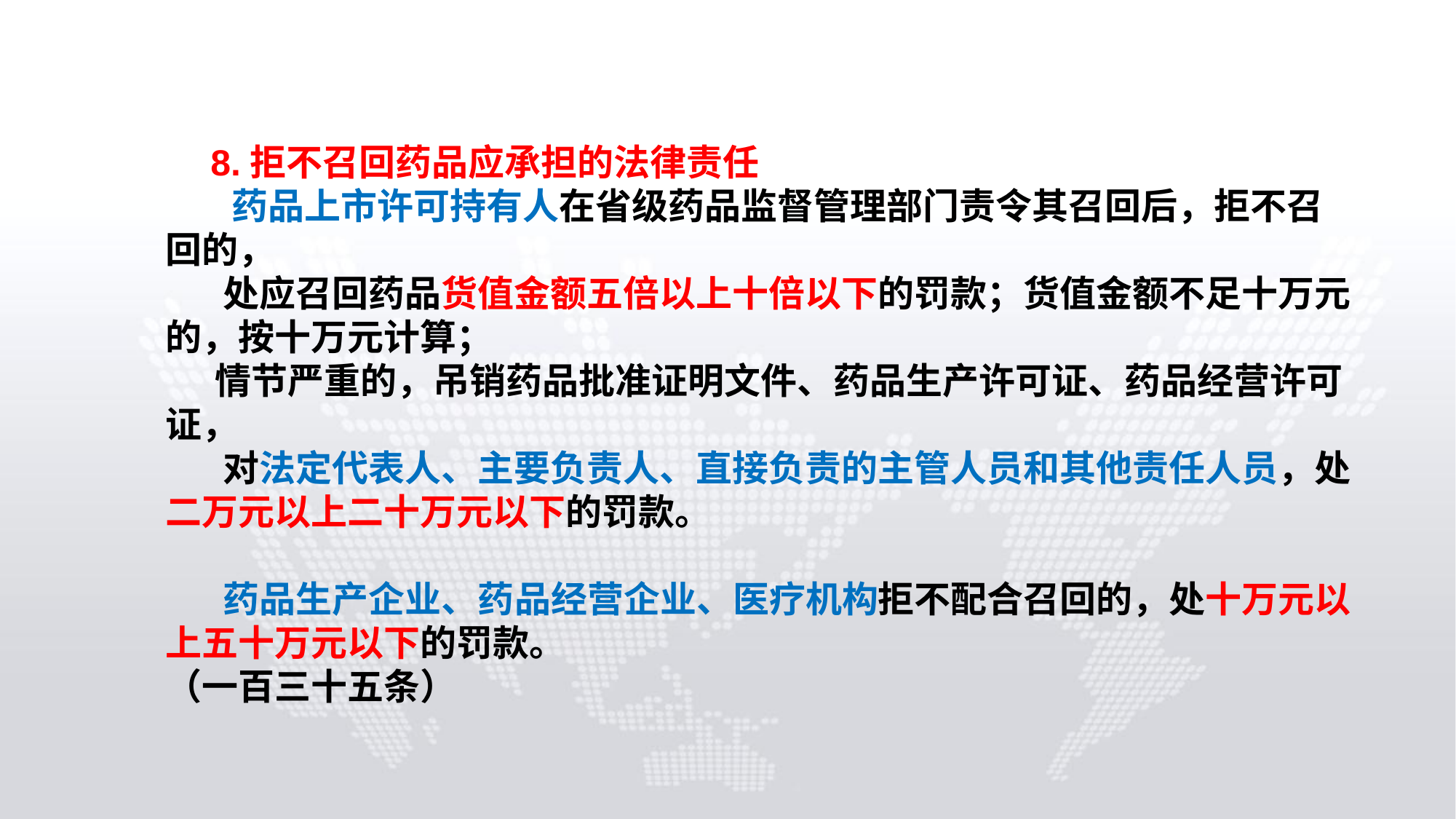

8.拒不召回药品应承担的法律责任
       药品上市许可持有人在省级药品监督管理部门责令其召回后，拒不召回的，
      处应召回药品货值金额五倍以上十倍以下的罚款；货值金额不足十万元的，按十万元计算；
     情节严重的，吊销药品批准证明文件、药品生产许可证、药品经营许可证，
      对法定代表人、主要负责人、直接负责的主管人员和其他责任人员，处二万元以上二十万元以下的罚款。

      药品生产企业、药品经营企业、医疗机构拒不配合召回的，处十万元以上五十万元以下的罚款。
（一百三十五条）